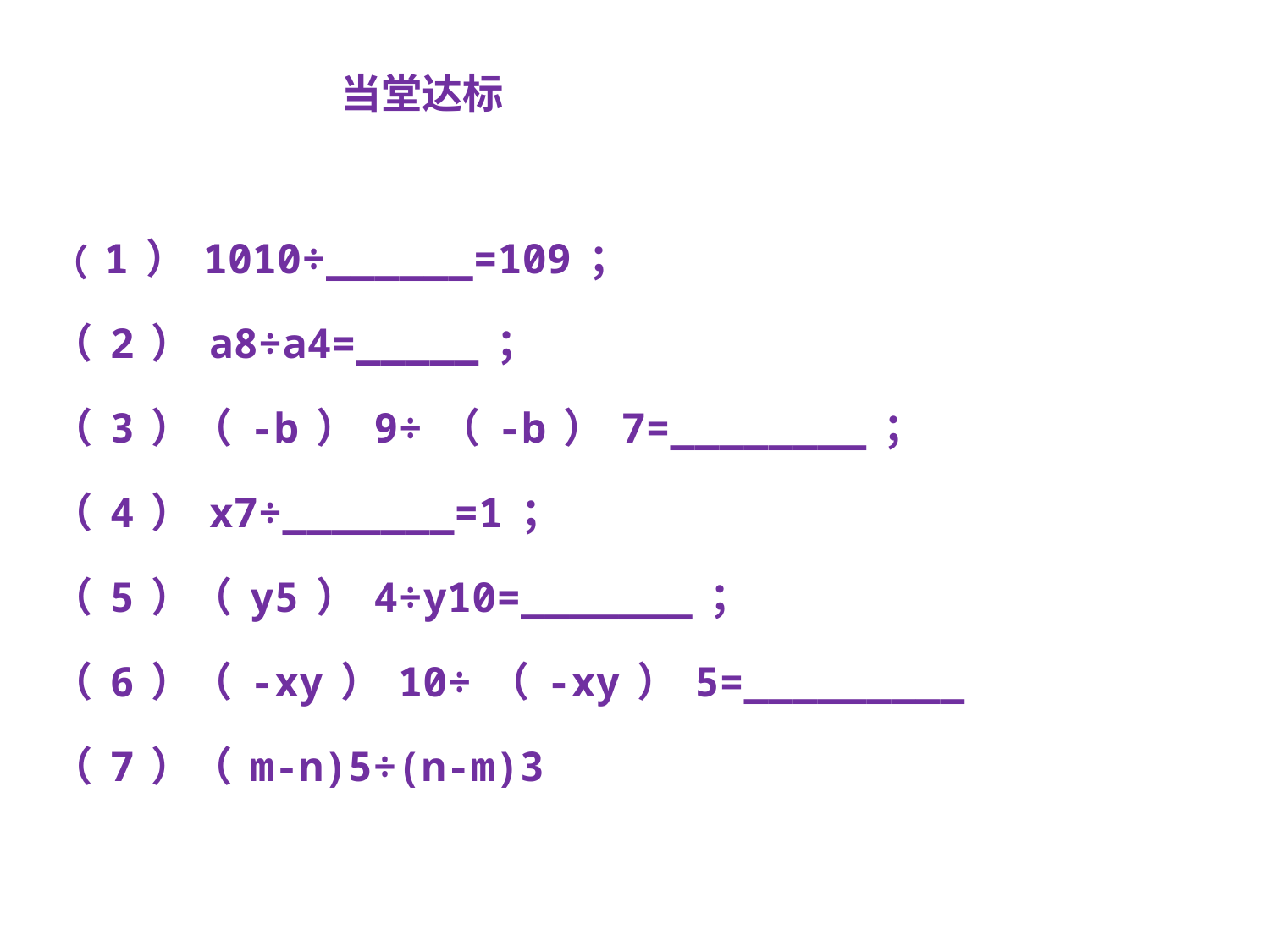

当堂达标
（1）1010÷______=109；
（2）a8÷a4=_____；
（3）（-b）9÷（-b）7=________；
（4）x7÷_______=1；
（5）（y5）4÷y10=_______；
（6）（-xy）10÷（-xy）5=_________
（7）（m-n)5÷(n-m)3